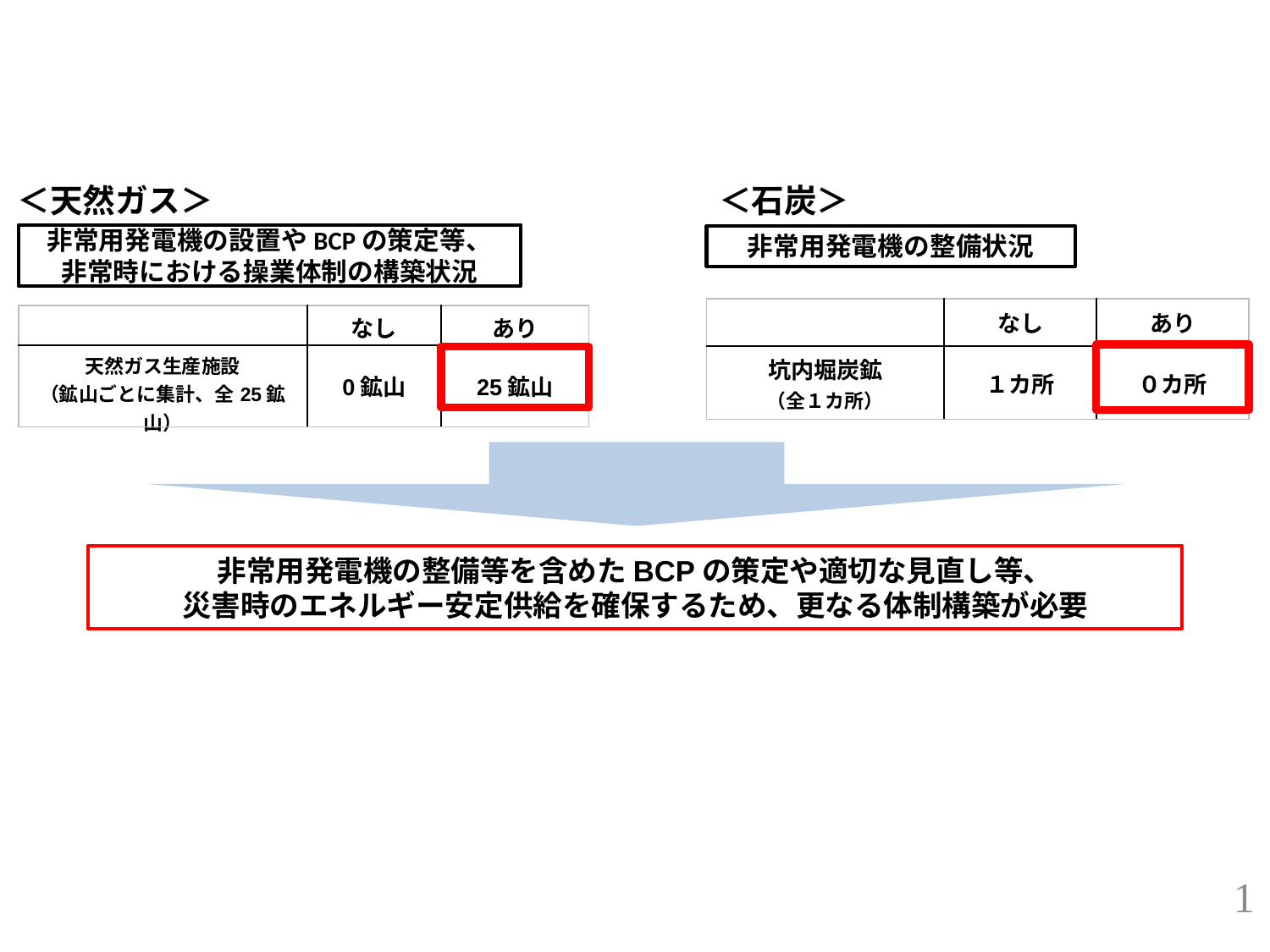

＜天然ガス＞
＜石炭＞
非常用発電機の設置やBCPの策定等、
非常時における操業体制の構築状況
非常用発電機の整備状況
|  | なし | あり |
| --- | --- | --- |
| 坑内堀炭鉱 （全１カ所） | １カ所 | ０カ所 |
|  | なし | あり |
| --- | --- | --- |
| 天然ガス生産施設 （鉱山ごとに集計、全25鉱山） | 0鉱山 | 25鉱山 |

非常用発電機の整備等を含めたBCPの策定や適切な見直し等、
災害時のエネルギー安定供給を確保するため、更なる体制構築が必要
1